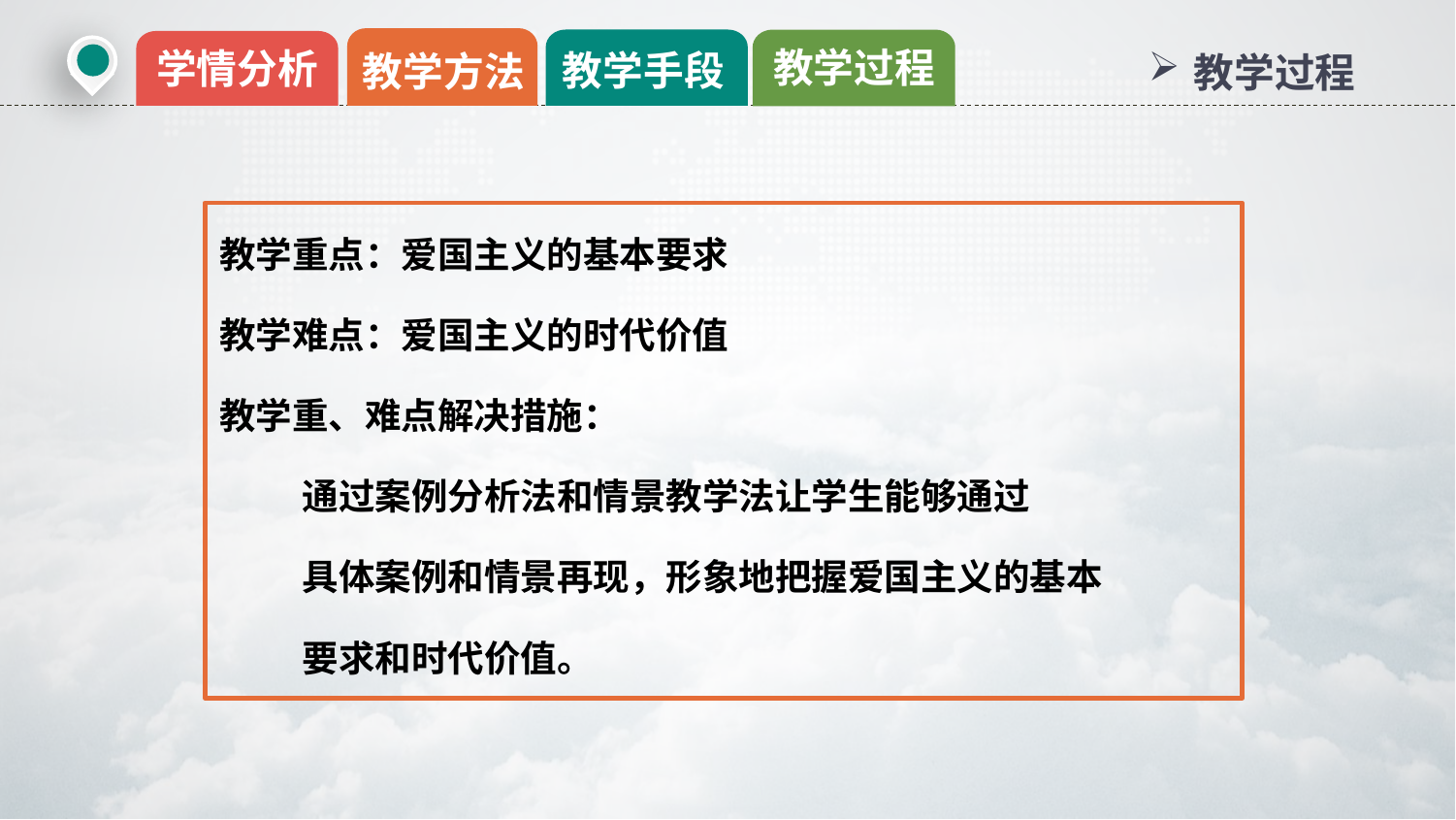

教学过程
学情分析

教学手段
教学方法
教学过程
教学重点：爱国主义的基本要求
教学难点：爱国主义的时代价值
教学重、难点解决措施：
         通过案例分析法和情景教学法让学生能够通过
         具体案例和情景再现，形象地把握爱国主义的基本
         要求和时代价值。